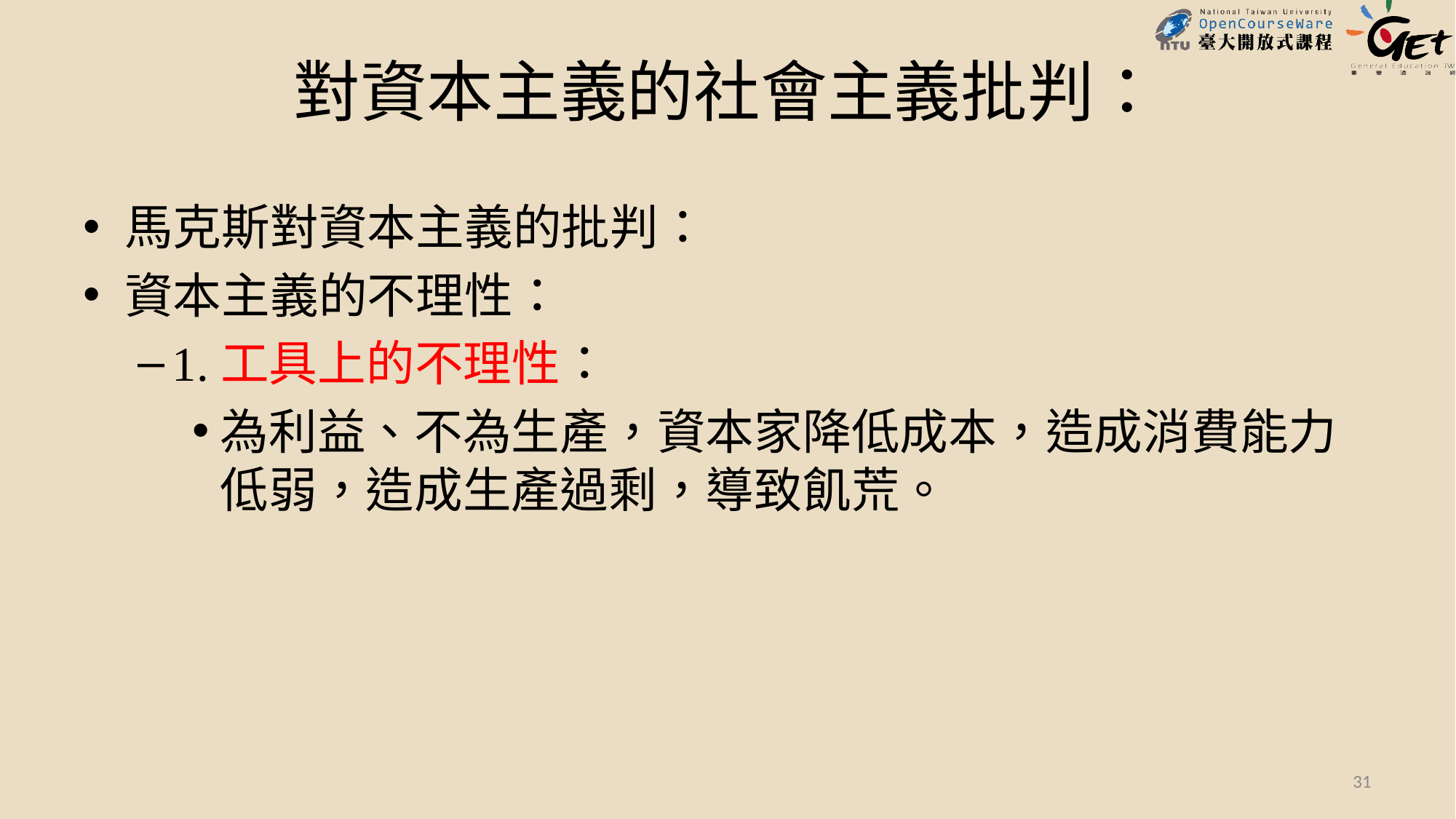

對資本主義的社會主義批判：
馬克斯對資本主義的批判：
資本主義的不理性：
1.工具上的不理性：
為利益、不為生產，資本家降低成本，造成消費能力低弱，造成生產過剩，導致飢荒。
31